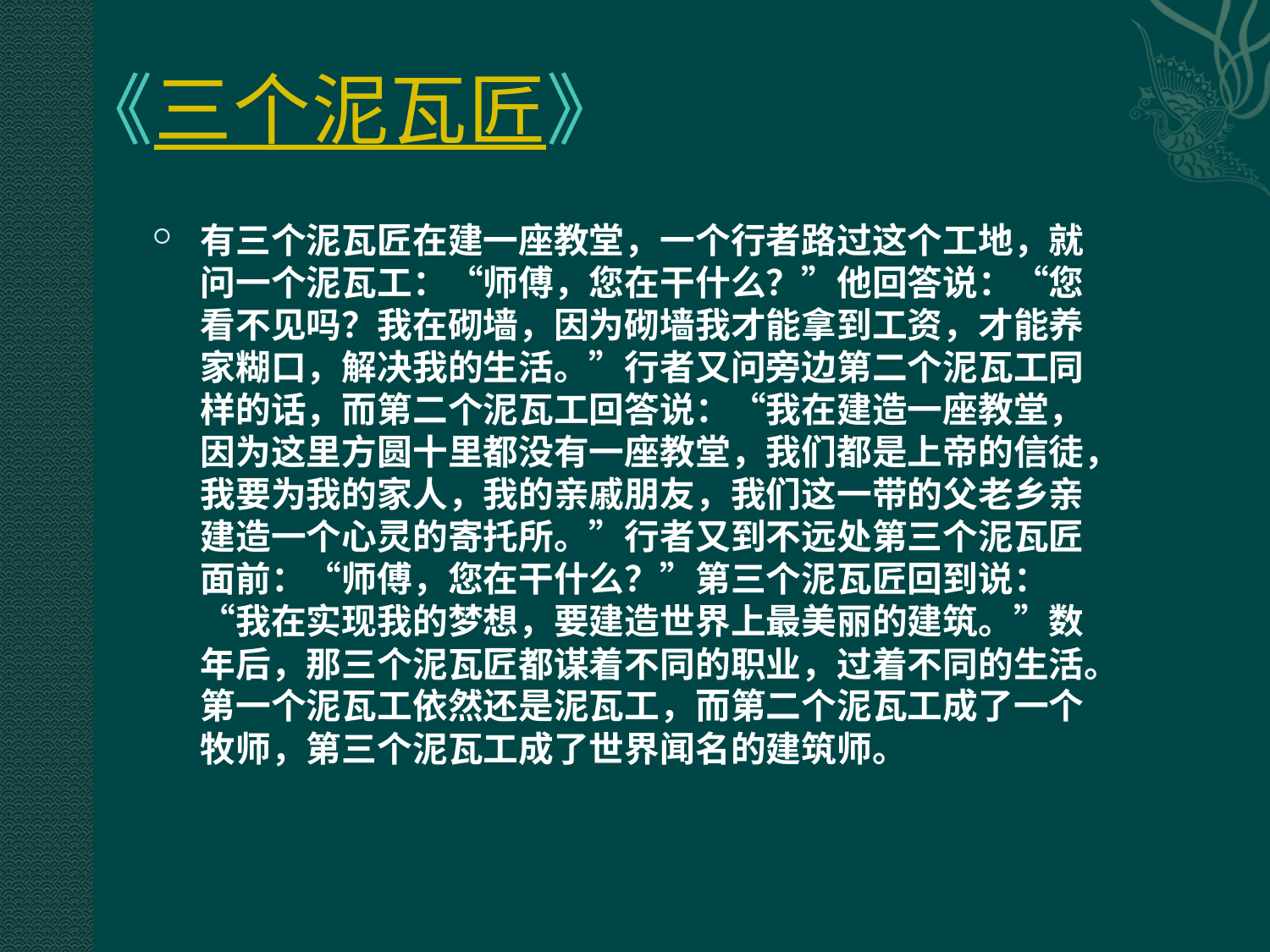

# 《三个泥瓦匠》
有三个泥瓦匠在建一座教堂，一个行者路过这个工地，就问一个泥瓦工：“师傅，您在干什么？”他回答说：“您看不见吗？我在砌墙，因为砌墙我才能拿到工资，才能养家糊口，解决我的生活。”行者又问旁边第二个泥瓦工同样的话，而第二个泥瓦工回答说：“我在建造一座教堂，因为这里方圆十里都没有一座教堂，我们都是上帝的信徒，我要为我的家人，我的亲戚朋友，我们这一带的父老乡亲建造一个心灵的寄托所。”行者又到不远处第三个泥瓦匠面前：“师傅，您在干什么？”第三个泥瓦匠回到说：“我在实现我的梦想，要建造世界上最美丽的建筑。”数年后，那三个泥瓦匠都谋着不同的职业，过着不同的生活。第一个泥瓦工依然还是泥瓦工，而第二个泥瓦工成了一个牧师，第三个泥瓦工成了世界闻名的建筑师。